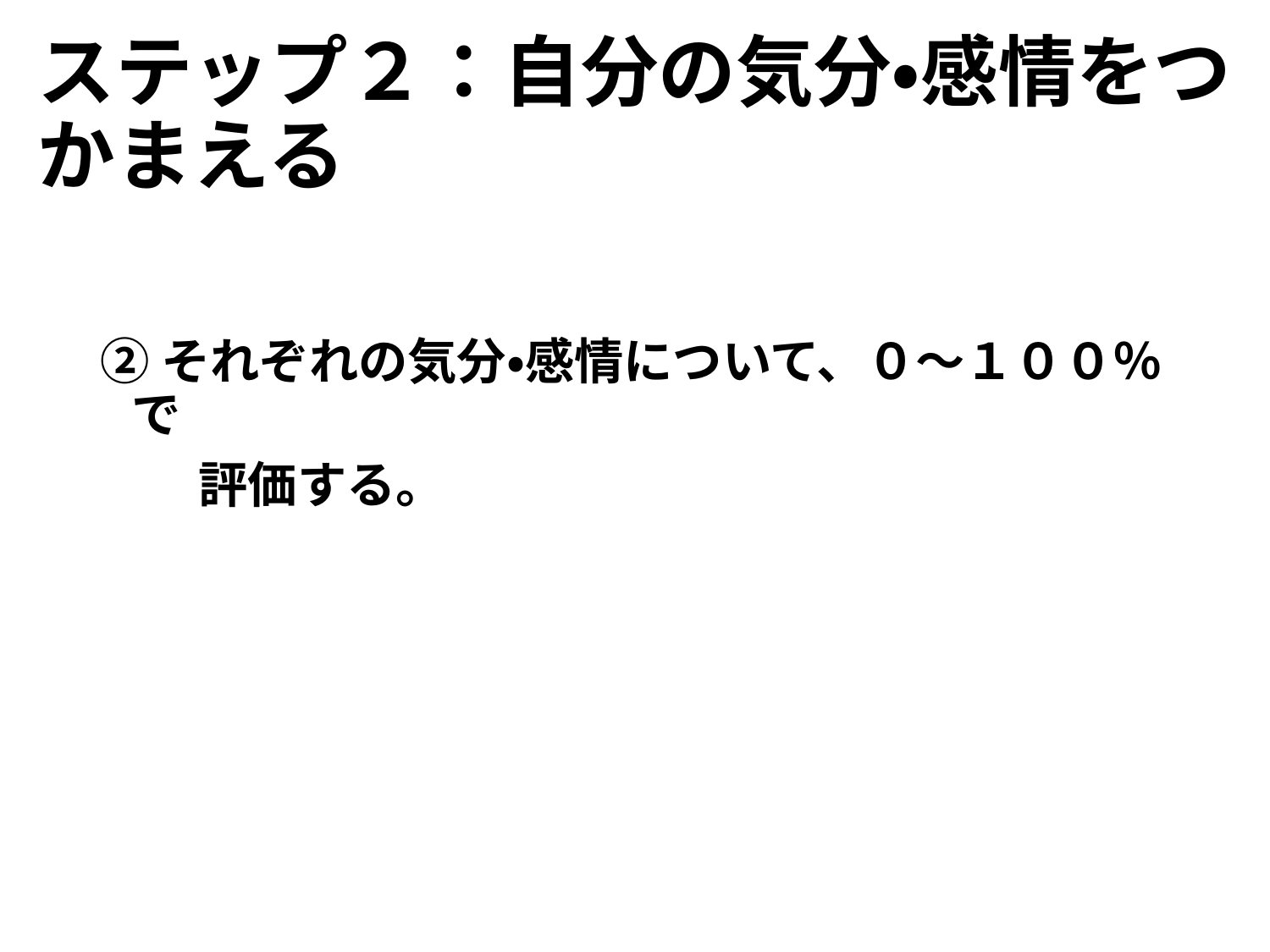

# ステップ２：自分の気分・感情をつかまえる

②それぞれの気分・感情について、０～１００％で
　　評価する。